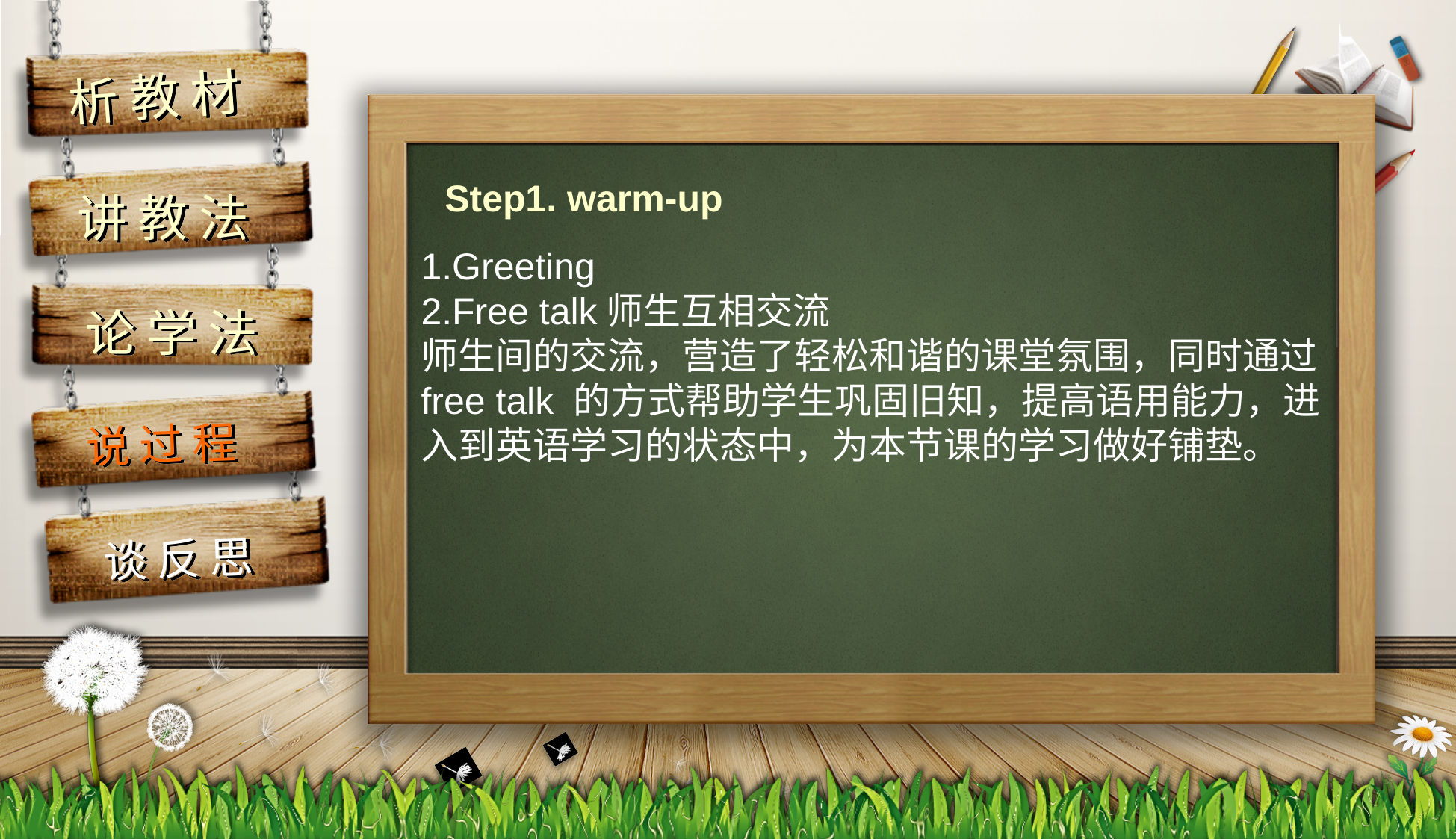

Step1. warm-up
1.Greeting
2.Free talk师生互相交流
师生间的交流，营造了轻松和谐的课堂氛围，同时通过free talk 的方式帮助学生巩固旧知，提高语用能力，进入到英语学习的状态中，为本节课的学习做好铺垫。